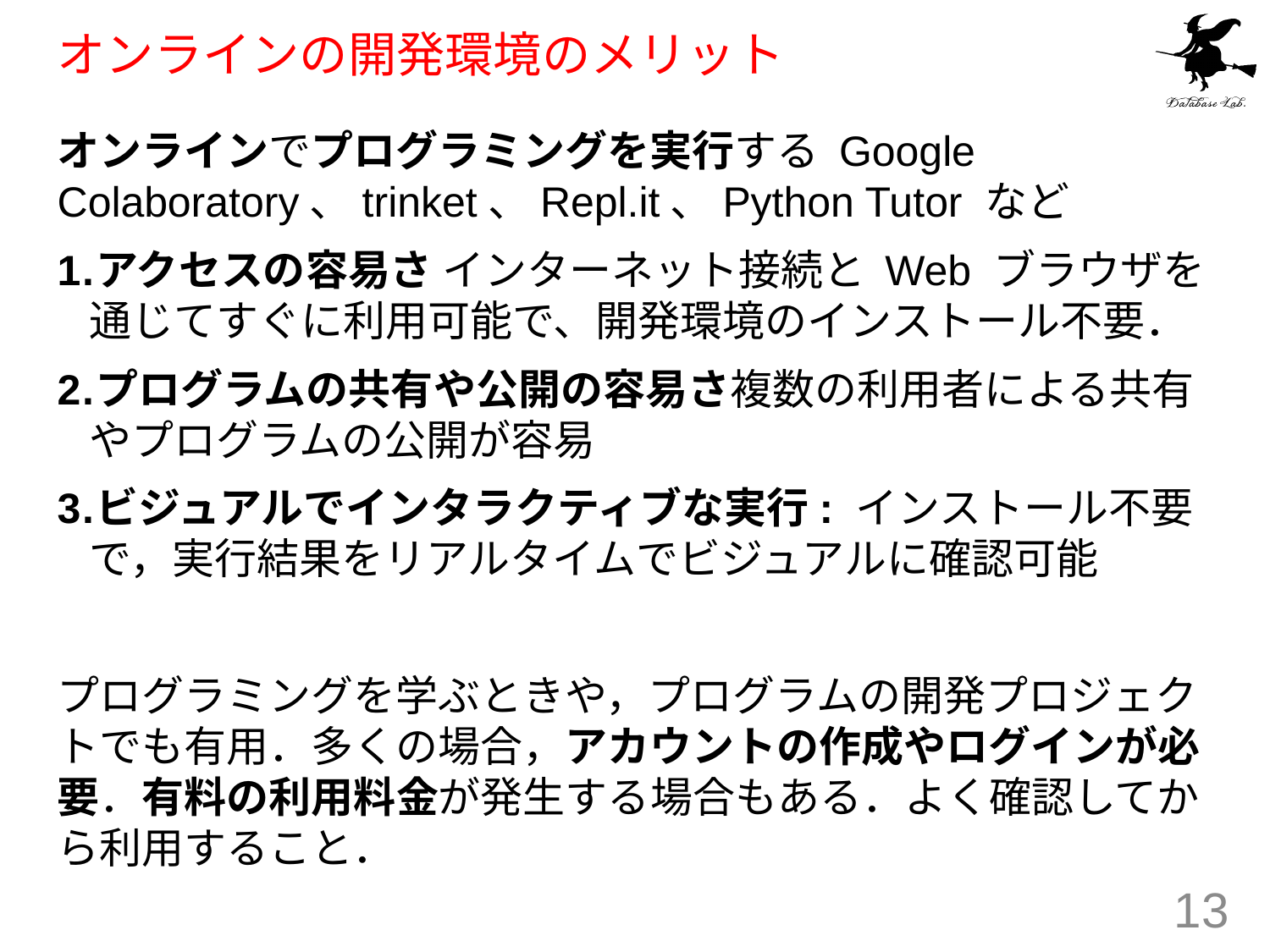

# オンラインの開発環境のメリット
オンラインでプログラミングを実行する Google Colaboratory、trinket、Repl.it、Python Tutor など
アクセスの容易さ インターネット接続と Web ブラウザを通じてすぐに利用可能で、開発環境のインストール不要．
プログラムの共有や公開の容易さ複数の利用者による共有やプログラムの公開が容易
ビジュアルでインタラクティブな実行: インストール不要で，実行結果をリアルタイムでビジュアルに確認可能

プログラミングを学ぶときや，プログラムの開発プロジェクトでも有用．多くの場合，アカウントの作成やログインが必要．有料の利用料金が発生する場合もある．よく確認してから利用すること．

13